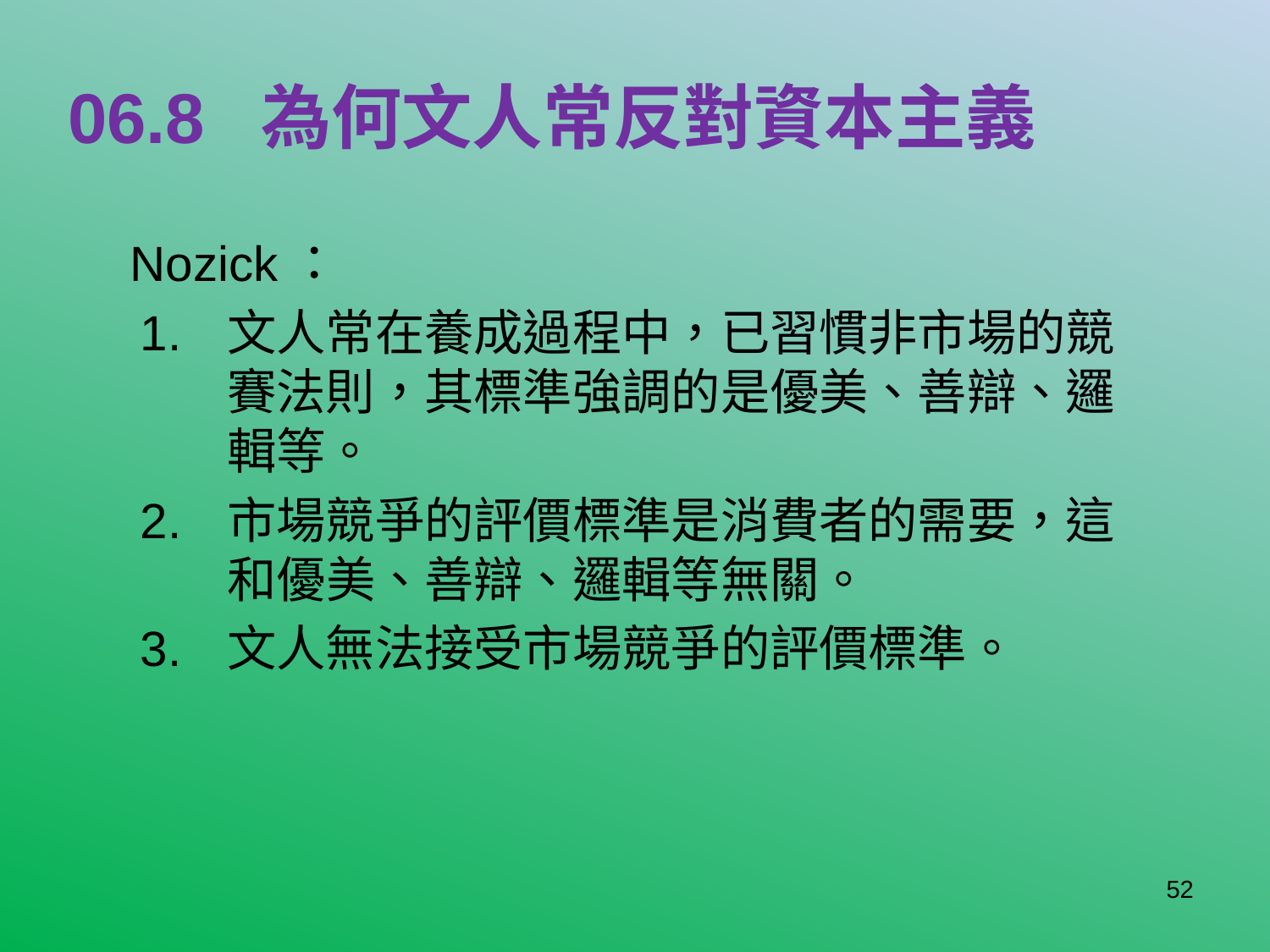

# 06.8  為何文人常反對資本主義
Nozick：
文人常在養成過程中，已習慣非市場的競賽法則，其標準強調的是優美、善辯、邏輯等。
市場競爭的評價標準是消費者的需要，這和優美、善辯、邏輯等無關。
文人無法接受市場競爭的評價標準。

52